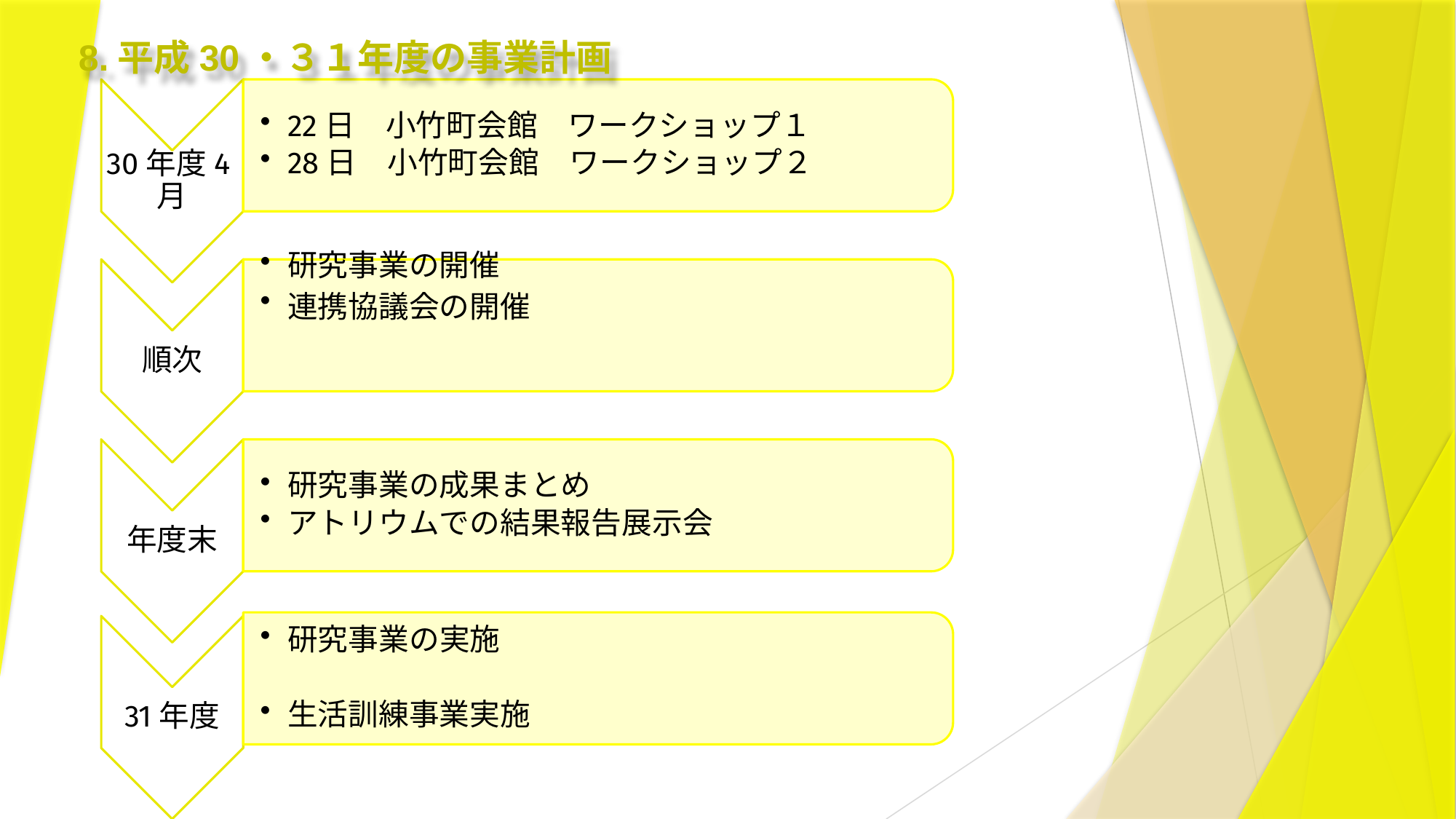

8.平成30・３１年度の事業計画
30年度4月
22日　小竹町会館　ワークショップ１
28日　小竹町会館　ワークショップ２
順次
研究事業の開催
連携協議会の開催
年度末
研究事業の成果まとめ
アトリウムでの結果報告展示会

研究事業の実施

生活訓練事業実施

31年度